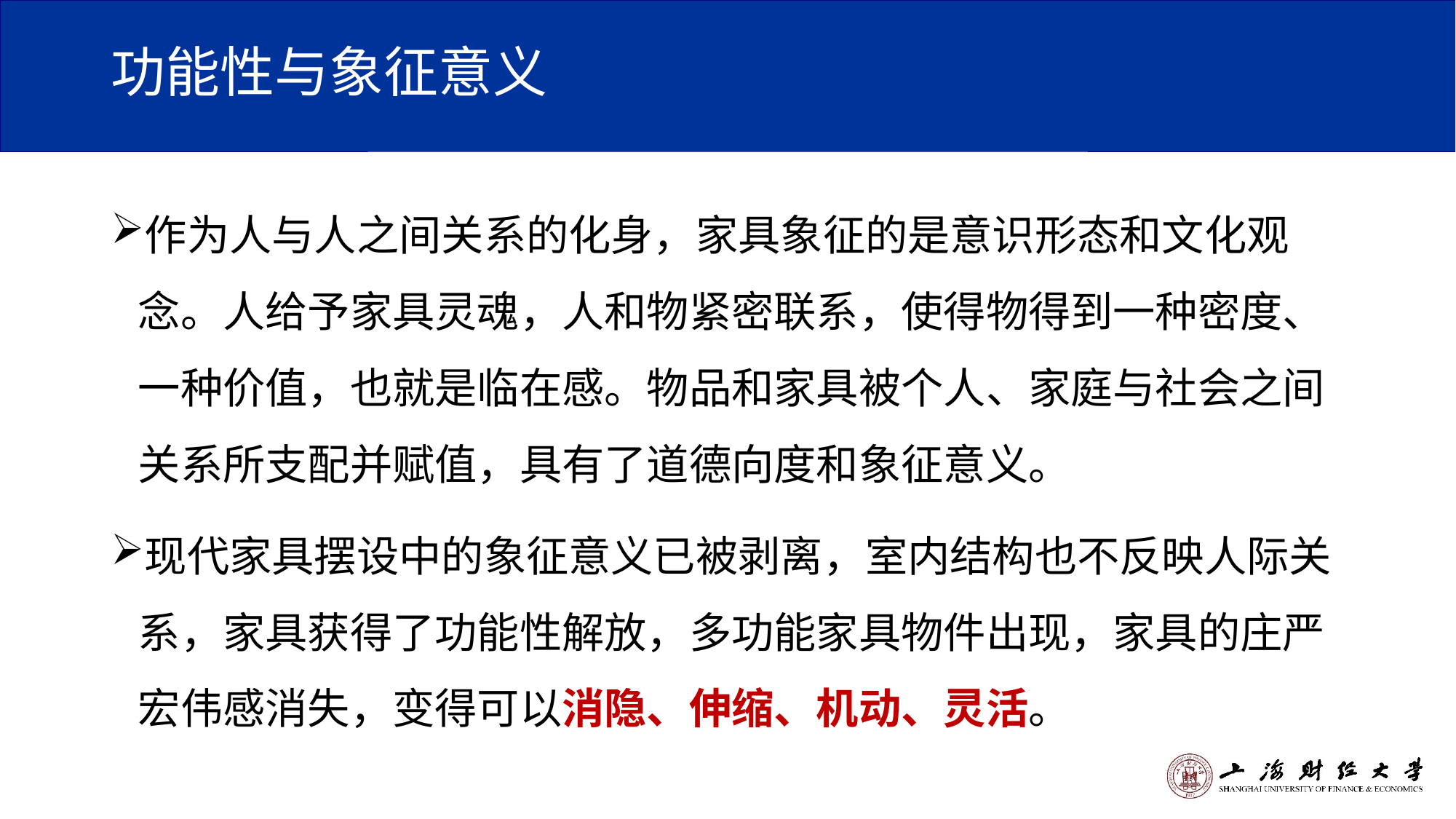

# 功能性与象征意义
作为人与人之间关系的化身，家具象征的是意识形态和文化观念。人给予家具灵魂，人和物紧密联系，使得物得到一种密度、一种价值，也就是临在感。物品和家具被个人、家庭与社会之间关系所支配并赋值，具有了道德向度和象征意义。
现代家具摆设中的象征意义已被剥离，室内结构也不反映人际关系，家具获得了功能性解放，多功能家具物件出现，家具的庄严宏伟感消失，变得可以消隐、伸缩、机动、灵活。